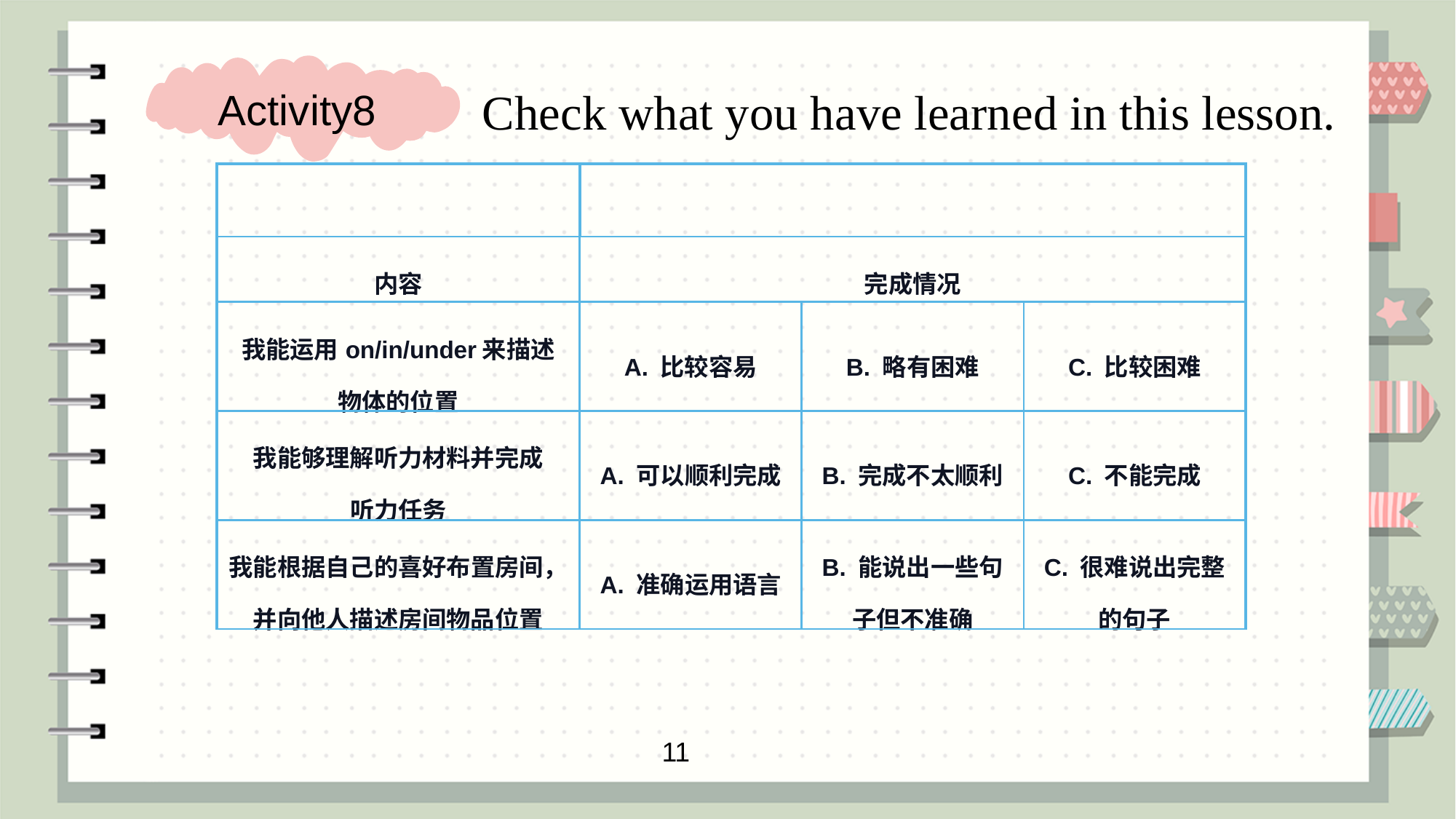

Activity8
   Check what you have learned in this lesson.
|  |  |  |  |
| --- | --- | --- | --- |
| 内容 | 完成情况 |  |  |
| 我能运用on/in/under来描述 物体的位置 | A. 比较容易 | B. 略有困难 | C. 比较困难 |
| 我能够理解听力材料并完成 听力任务 | A. 可以顺利完成 | B. 完成不太顺利 | C. 不能完成 |
| 我能根据自己的喜好布置房间，并向他人描述房间物品位置 | A. 准确运用语言 | B. 能说出一些句子但不准确 | C. 很难说出完整的句子 |
11